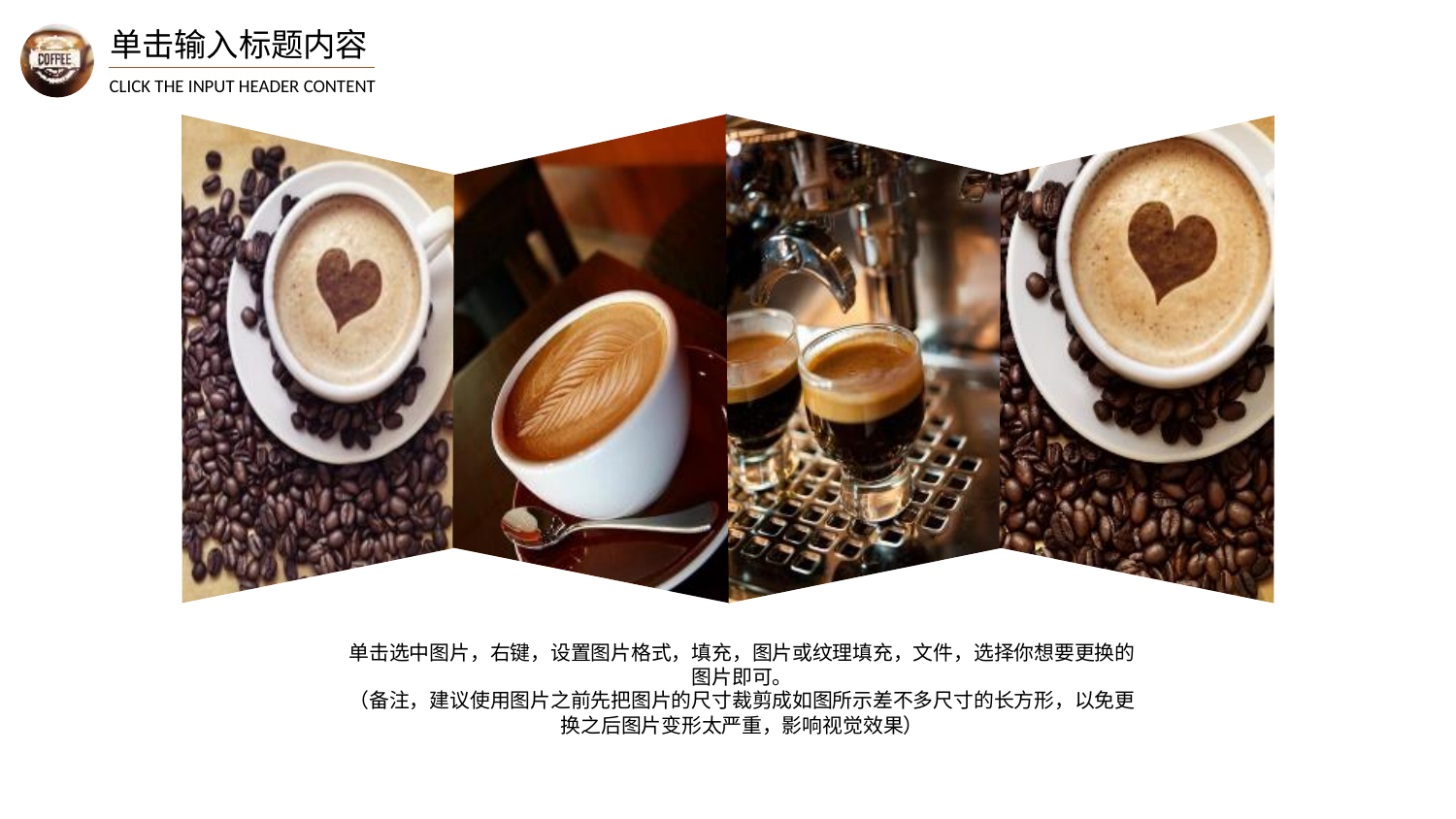

单击输入标题内容

CLICK THE INPUT HEADER CONTENT

单击选中图片，右键，设置图片格式，填充，图片或纹理填充，文件，选择你想要更换的图片即可。
（备注，建议使用图片之前先把图片的尺寸裁剪成如图所示差不多尺寸的长方形，以免更换之后图片变形太严重，影响视觉效果）